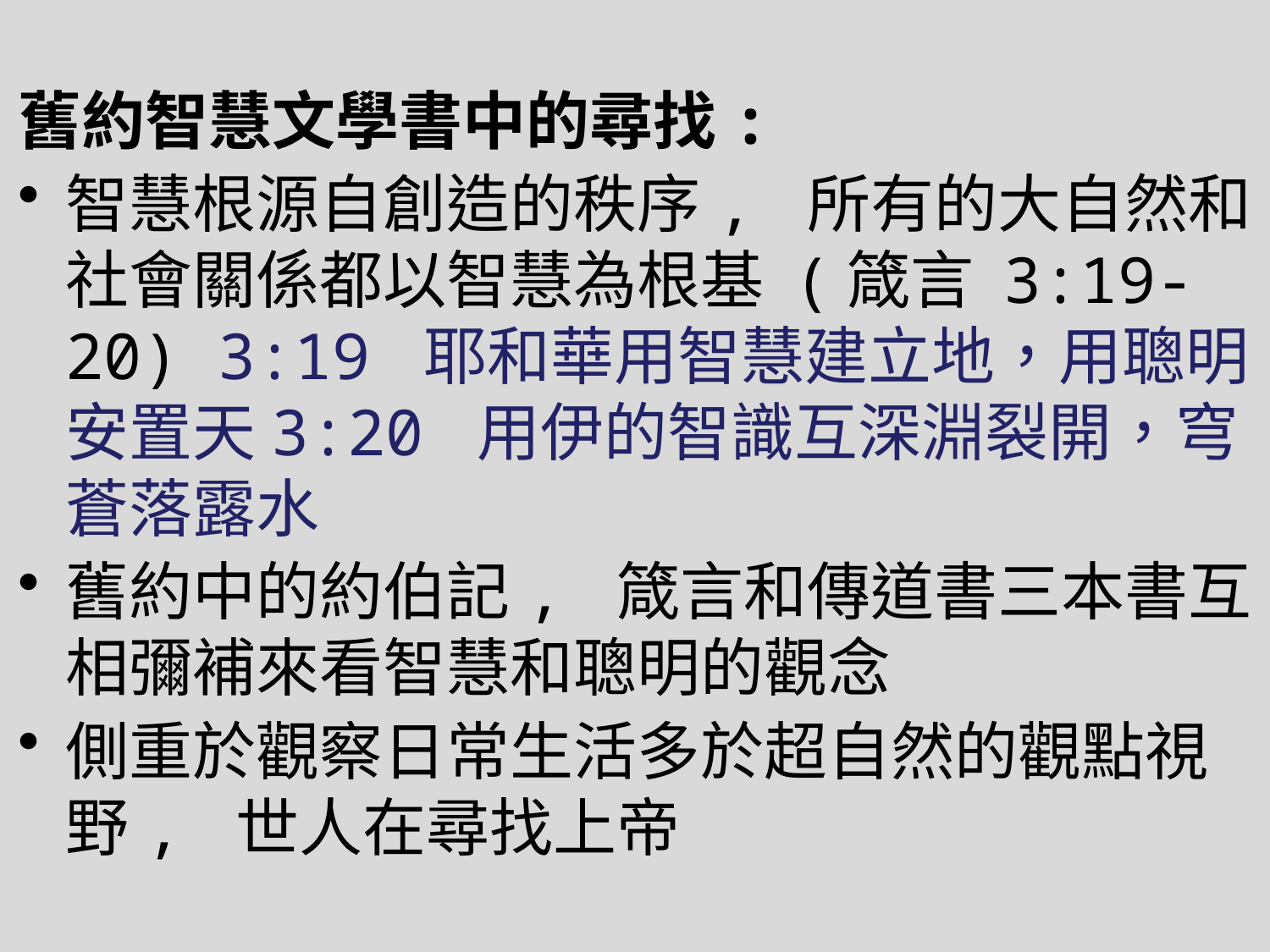

舊約智慧文學書中的尋找:
智慧根源自創造的秩序, 所有的大自然和社會關係都以智慧為根基 (箴言 3:19-20) 3:19 耶和華用智慧建立地，用聰明安置天3:20 用伊的智識互深淵裂開，穹蒼落露水
舊約中的約伯記, 箴言和傳道書三本書互相彌補來看智慧和聰明的觀念
側重於觀察日常生活多於超自然的觀點視野, 世人在尋找上帝